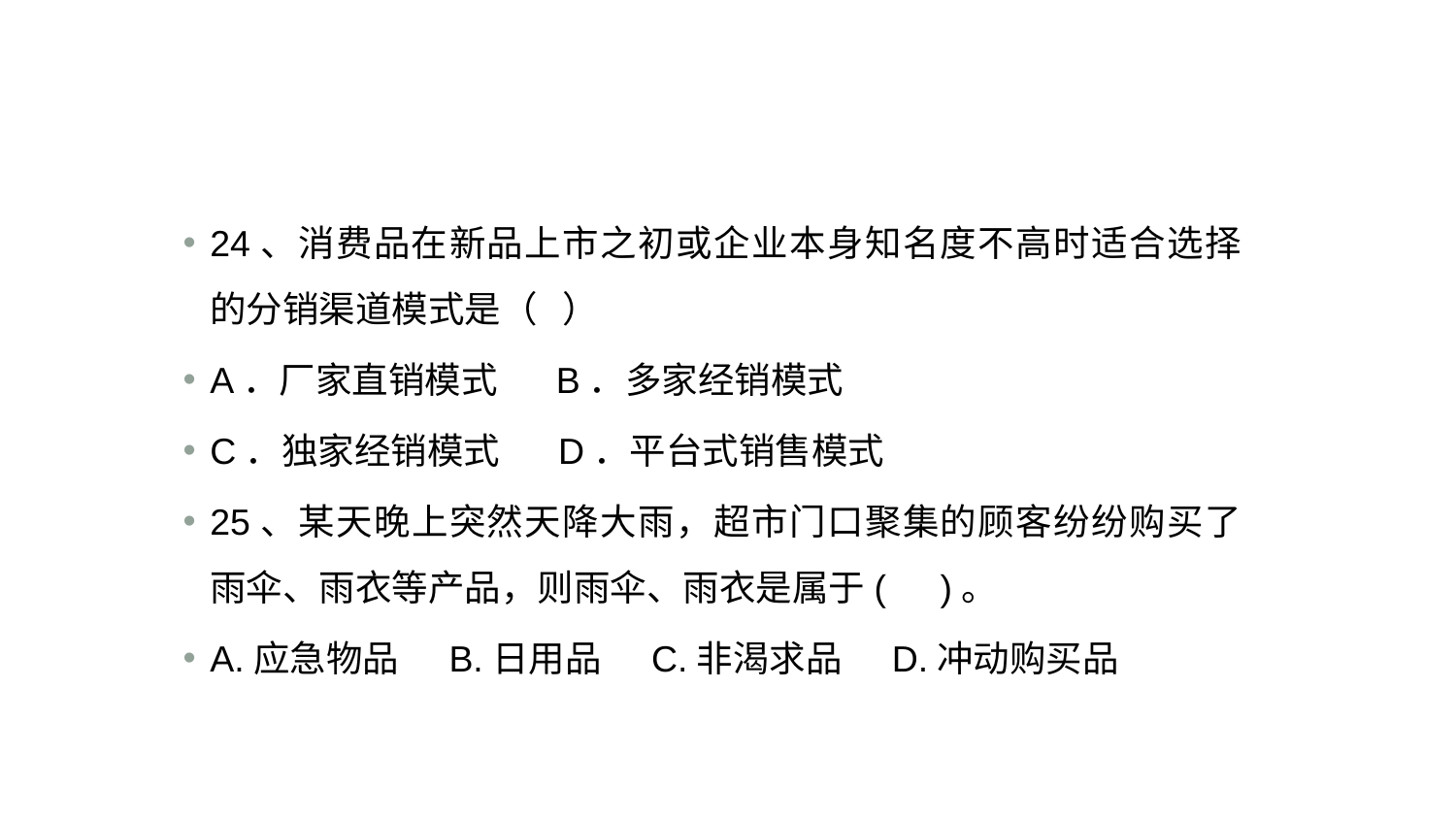

#
24、消费品在新品上市之初或企业本身知名度不高时适合选择的分销渠道模式是（   ）
A．厂家直销模式      B．多家经销模式
C．独家经销模式      D．平台式销售模式
25、某天晚上突然天降大雨，超市门口聚集的顾客纷纷购买了雨伞、雨衣等产品，则雨伞、雨衣是属于(　)。
A.应急物品     B.日用品     C.非渴求品     D.冲动购买品